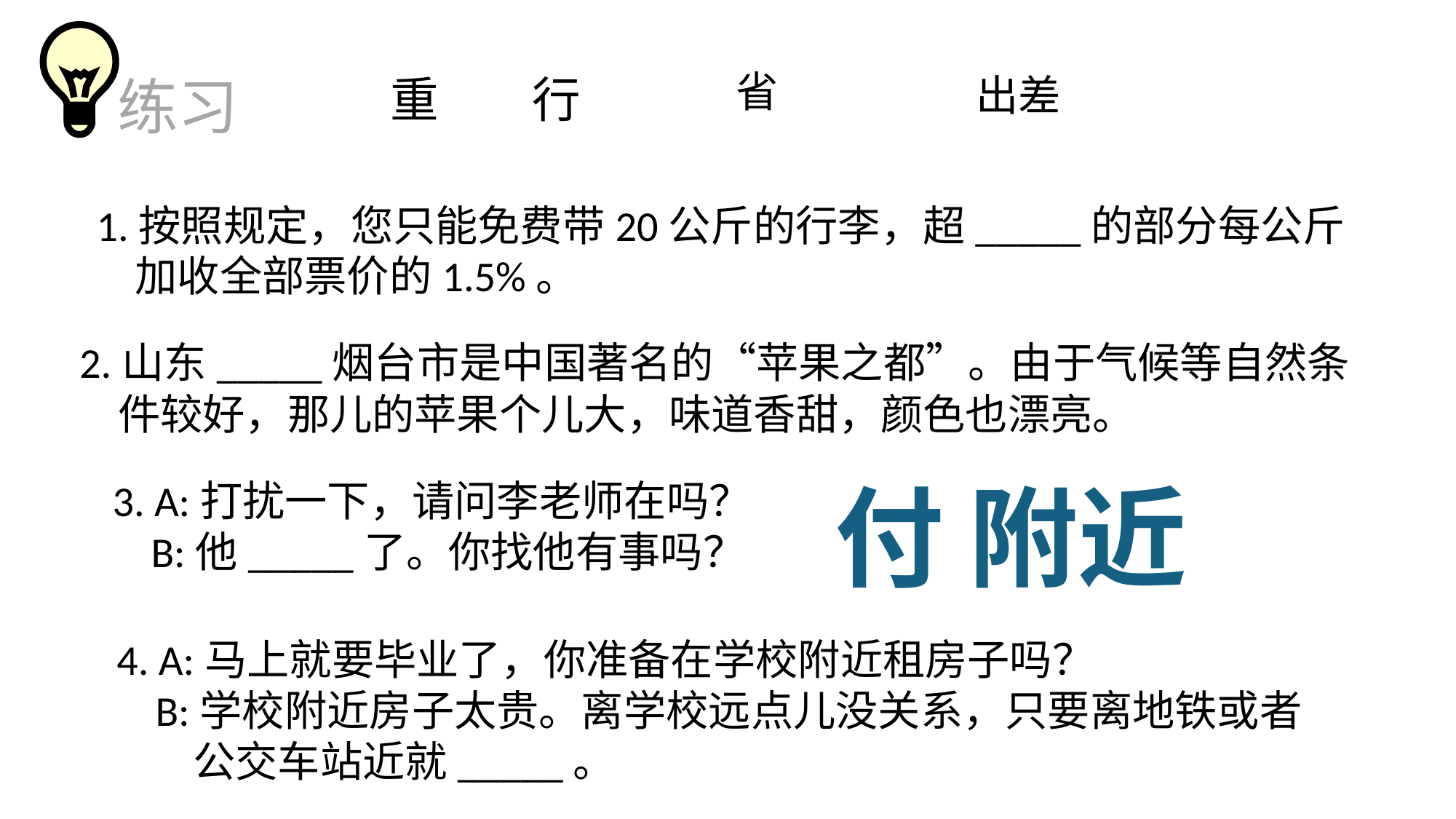

练习
省
重
行
出差
1.按照规定，您只能免费带20公斤的行李，超_____的部分每公斤
   加收全部票价的1.5%。
2.山东_____烟台市是中国著名的“苹果之都”。由于气候等自然条
   件较好，那儿的苹果个儿大，味道香甜，颜色也漂亮。
付 附近
3. A:打扰一下，请问李老师在吗？
    B:他_____了。你找他有事吗？
4. A:马上就要毕业了，你准备在学校附近租房子吗？
    B:学校附近房子太贵。离学校远点儿没关系，只要离地铁或者
       公交车站近就_____。